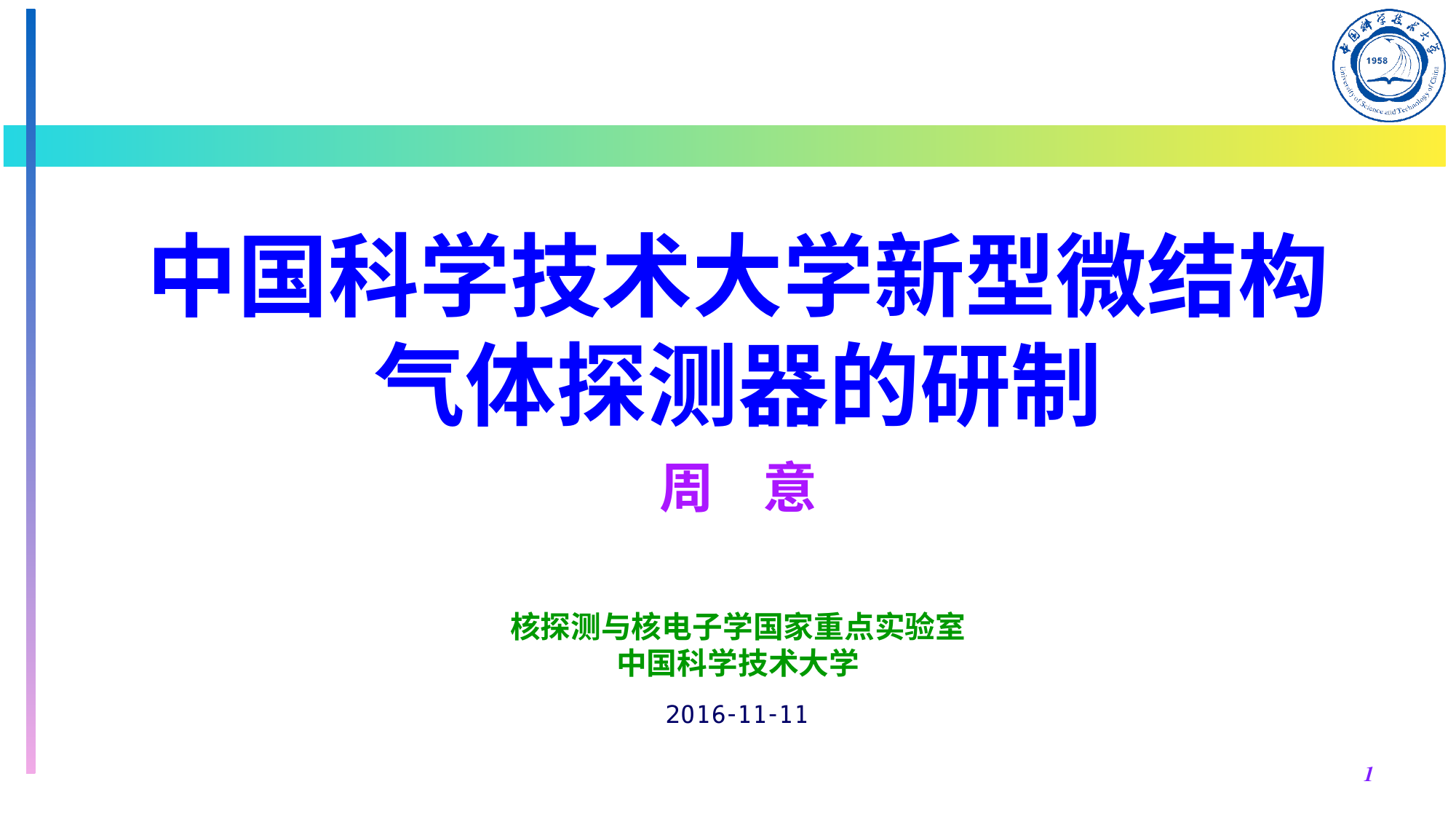

中国科学技术大学新型微结构气体探测器的研制
周    意
核探测与核电子学国家重点实验室
中国科学技术大学
2016-11-11